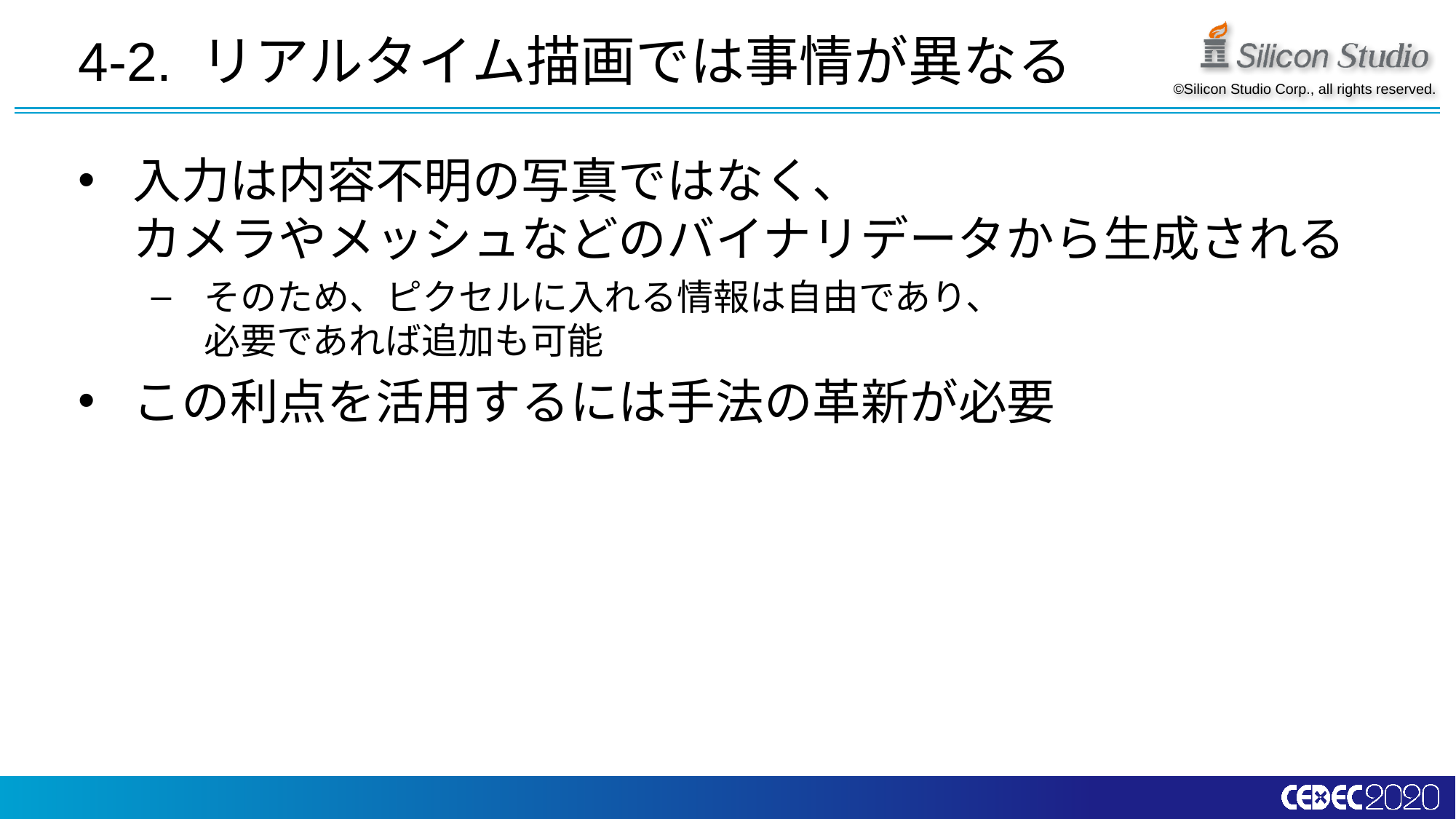

# 4-2. リアルタイム描画では事情が異なる
入力は内容不明の写真ではなく、
カメラやメッシュなどのバイナリデータから生成される
そのため、ピクセルに入れる情報は自由であり、
必要であれば追加も可能
この利点を活用するには手法の革新が必要